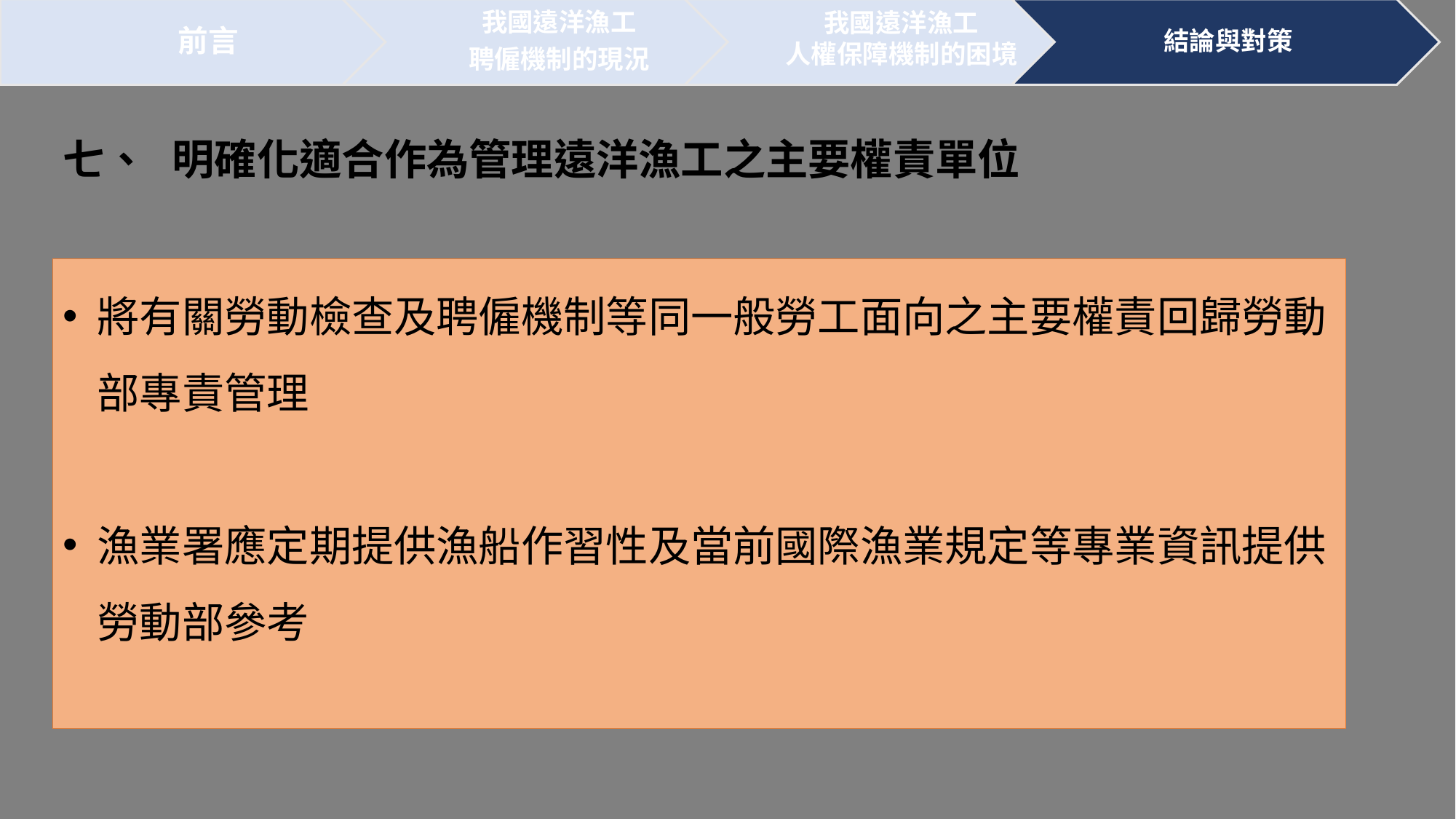

前言
我國遠洋漁工
聘僱機制的現況
我國遠洋漁工
人權保障機制的困境
結論與對策
七、	明確化適合作為管理遠洋漁工之主要權責單位
將有關勞動檢查及聘僱機制等同一般勞工面向之主要權責回歸勞動部專責管理

漁業署應定期提供漁船作習性及當前國際漁業規定等專業資訊提供勞動部參考